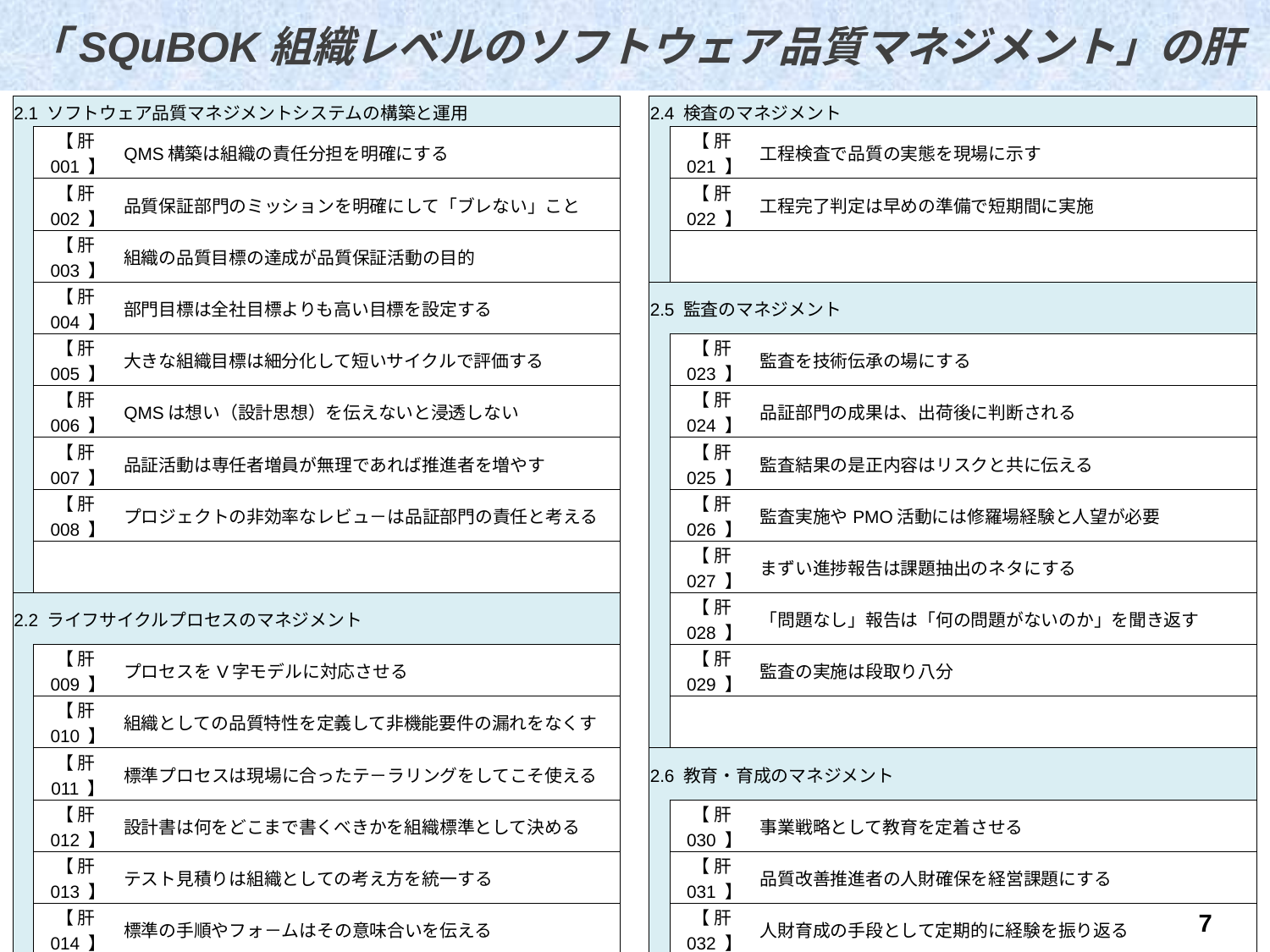

「SQuBOK組織レベルのソフトウェア品質マネジメント」の肝
|  |  |  |  |  |  |  |  |  |
| --- | --- | --- | --- | --- | --- | --- | --- | --- |
|  | 2.1 ソフトウェア品質マネジメントシステムの構築と運用 |  |  |  | 2.4 検査のマネジメント |  |  |  |
|  |  | 【 肝001 】 | QMS構築は組織の責任分担を明確にする |  |  | 【 肝021 】 | 工程検査で品質の実態を現場に示す |  |
|  |  | 【 肝002 】 | 品質保証部門のミッションを明確にして「ブレない」こと |  |  | 【 肝022 】 | 工程完了判定は早めの準備で短期間に実施 |  |
|  |  | 【 肝003 】 | 組織の品質目標の達成が品質保証活動の目的 |  |  |  |  |  |
|  |  | 【 肝004 】 | 部門目標は全社目標よりも高い目標を設定する |  | 2.5 監査のマネジメント |  |  |  |
|  |  | 【 肝005 】 | 大きな組織目標は細分化して短いサイクルで評価する |  |  | 【 肝023 】 | 監査を技術伝承の場にする |  |
|  |  | 【 肝006 】 | QMSは想い（設計思想）を伝えないと浸透しない |  |  | 【 肝024 】 | 品証部門の成果は、出荷後に判断される |  |
|  |  | 【 肝007 】 | 品証活動は専任者増員が無理であれば推進者を増やす |  |  | 【 肝025 】 | 監査結果の是正内容はリスクと共に伝える |  |
|  |  | 【 肝008 】 | プロジェクトの非効率なレビュ－は品証部門の責任と考える |  |  | 【 肝026 】 | 監査実施やPMO活動には修羅場経験と人望が必要 |  |
|  |  |  |  |  |  | 【 肝027 】 | まずい進捗報告は課題抽出のネタにする |  |
|  | 2.2 ライフサイクルプロセスのマネジメント |  |  |  |  | 【 肝028 】 | 「問題なし」報告は「何の問題がないのか」を聞き返す |  |
|  |  | 【 肝009 】 | プロセスをV字モデルに対応させる |  |  | 【 肝029 】 | 監査の実施は段取り八分 |  |
|  |  | 【 肝010 】 | 組織としての品質特性を定義して非機能要件の漏れをなくす |  |  |  |  |  |
|  |  | 【 肝011 】 | 標準プロセスは現場に合ったテ－ラリングをしてこそ使える |  | 2.6 教育・育成のマネジメント |  |  |  |
|  |  | 【 肝012 】 | 設計書は何をどこまで書くべきかを組織標準として決める |  |  | 【 肝030 】 | 事業戦略として教育を定着させる |  |
|  |  | 【 肝013 】 | テスト見積りは組織としての考え方を統一する |  |  | 【 肝031 】 | 品質改善推進者の人財確保を経営課題にする |  |
|  |  | 【 肝014 】 | 標準の手順やフォ－ムはその意味合いを伝える |  |  | 【 肝032 】 | 人財育成の手段として定期的に経験を振り返る |  |
|  |  |  |  |  |  | 【 肝033 】 | 品質改善推進者は実践の中で育成する |  |
|  | 2.3 ソフトウェアプロセス改善のマネジメント |  |  |  |  | 【 肝034 】 | 自ら考える機会を与えてこそ人は育つ |  |
|  |  | 【 肝015 】 | 本番障害やトラブルでの失敗を改善に繋げる仕組みを作る |  |  | 【 肝035 】 | 年長者は若手から吸収する姿勢を忘れない |  |
|  |  | 【 肝016 】 | 振り返り分析で真の原因を究明しないと再発は止められない |  |  |  |  |  |
|  |  | 【 肝017 】 | 現場の成熟度は段階的に一歩ずつ進める |  | 2.7 法的権利・法的責任のマネジメント |  |  |  |
|  |  | 【 肝018 】 | ISO9001は「気づきを得るツ－ル」として使う |  |  | 【 肝036 】 | 現場が認識を持たないといけない法規制を明示してする |  |
|  |  | 【 肝019 】 | 開発計画書のコピペを見付けたら、組織トレ－ニングを見直す |  |  | 【 肝037 】 | セキュリティに係わる訴訟の判例を押さえる |  |
|  |  | 【 肝020 】 | 過去のプロジェクトの失敗を見積もりに反映する |  |  |  |  |  |
|  |  |  |  |  |  |  |  |  |
|  |  |  |  |  |  |  |  |  |
7